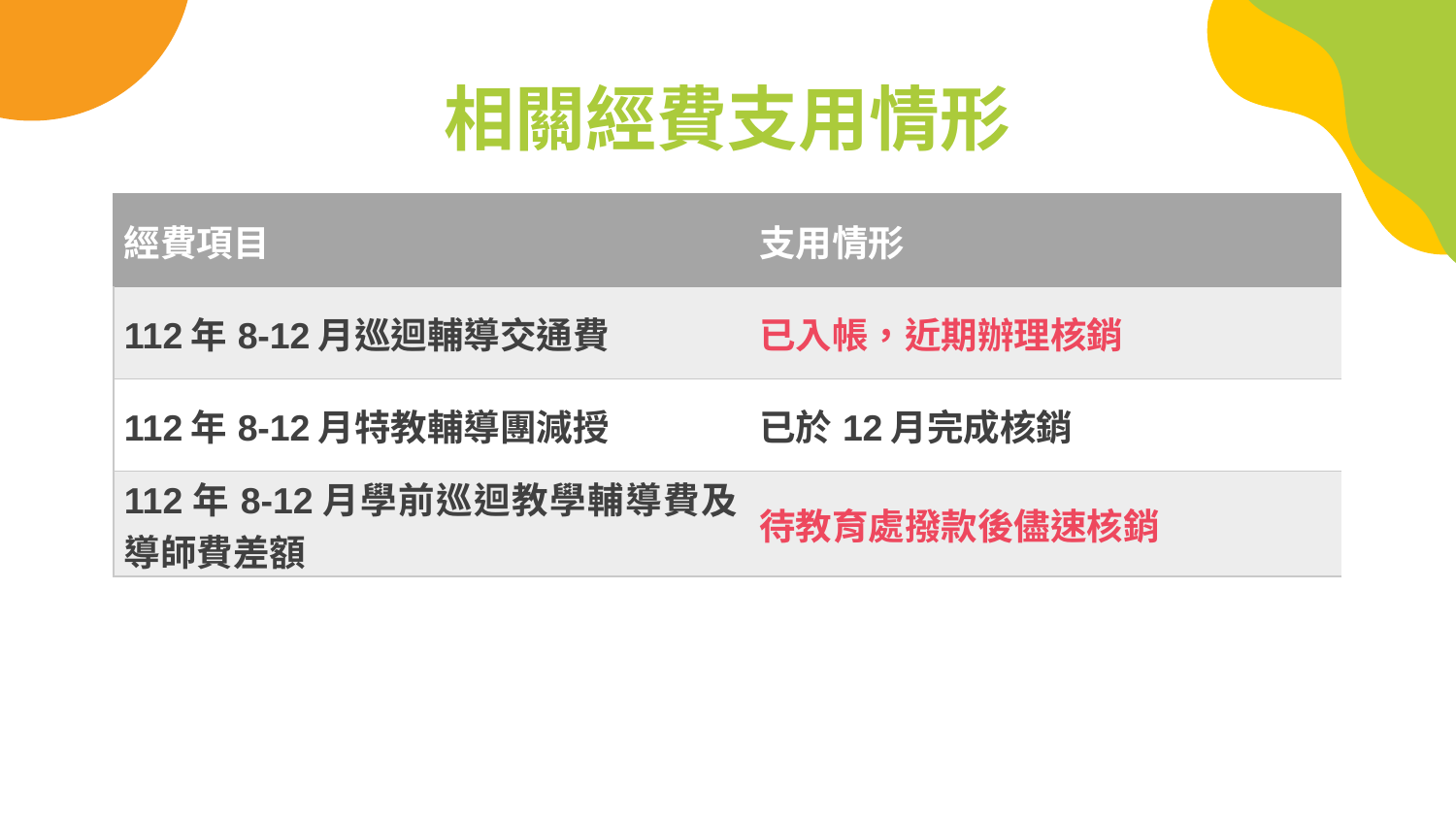

# 相關經費支用情形
| 經費項目 | 支用情形 |
| --- | --- |
| 112年8-12月巡迴輔導交通費 | 已入帳，近期辦理核銷 |
| 112年8-12月特教輔導團減授 | 已於12月完成核銷 |
| 112年8-12月學前巡迴教學輔導費及導師費差額 | 待教育處撥款後儘速核銷 |